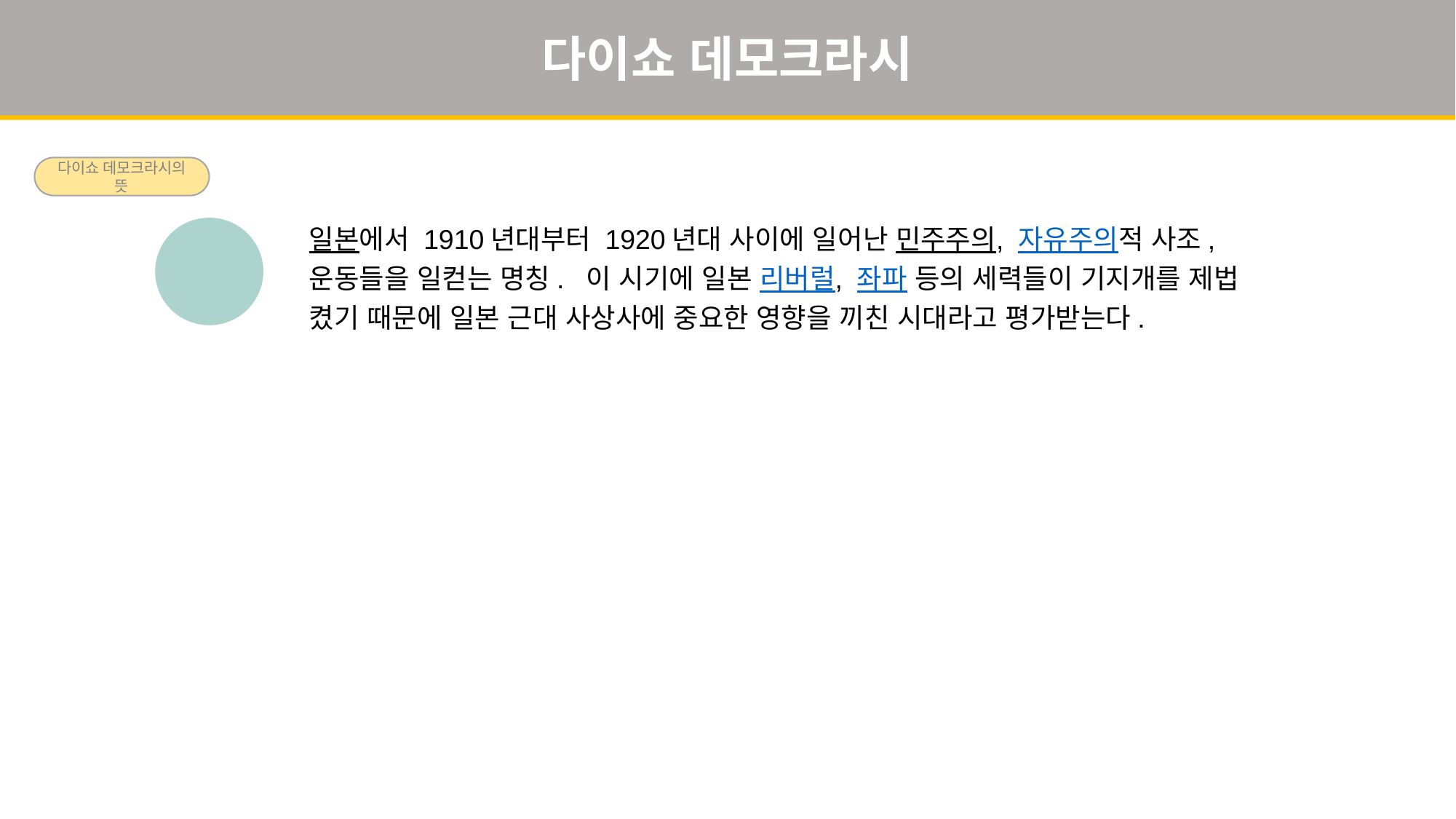

다이쇼 데모크라시
다이쇼 데모크라시의 뜻
일본에서 1910년대부터 1920년대 사이에 일어난 민주주의, 자유주의적 사조, 운동들을 일컫는 명칭.  이 시기에 일본 리버럴, 좌파 등의 세력들이 기지개를 제법 켰기 때문에 일본 근대 사상사에 중요한 영향을 끼친 시대라고 평가받는다.